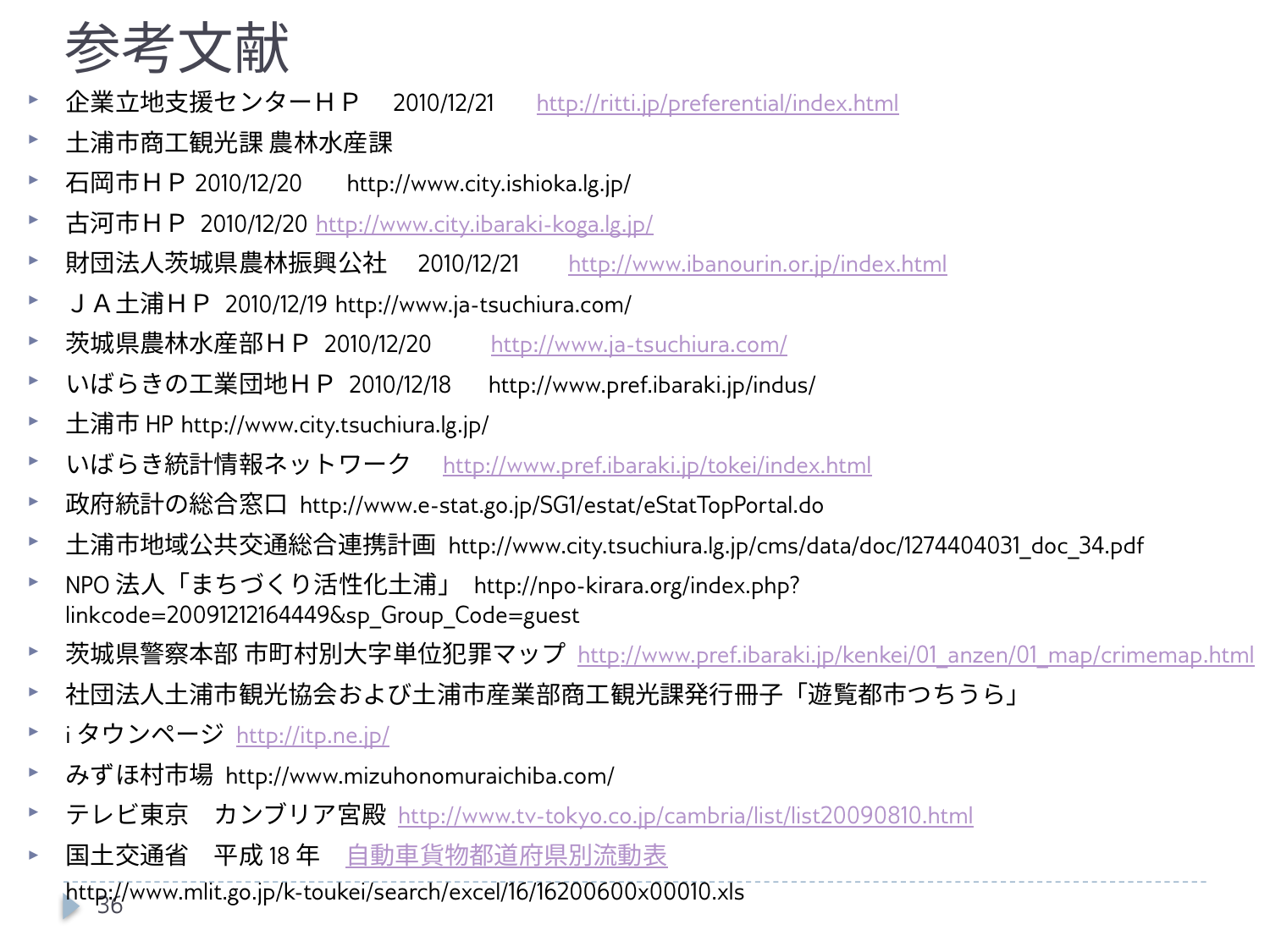

参考文献
企業立地支援センターＨＰ　2010/12/21　 http://ritti.jp/preferential/index.html
土浦市商工観光課 農林水産課
石岡市ＨＰ2010/12/20 　http://www.city.ishioka.lg.jp/
古河市ＨＰ 2010/12/20 http://www.city.ibaraki-koga.lg.jp/
財団法人茨城県農林振興公社　2010/12/21 　 http://www.ibanourin.or.jp/index.html
ＪＡ土浦ＨＰ 2010/12/19 http://www.ja-tsuchiura.com/
茨城県農林水産部ＨＰ 2010/12/20　    http://www.ja-tsuchiura.com/
いばらきの工業団地ＨＰ 2010/12/18　http://www.pref.ibaraki.jp/indus/
土浦市HP http://www.city.tsuchiura.lg.jp/
いばらき統計情報ネットワーク　http://www.pref.ibaraki.jp/tokei/index.html
政府統計の総合窓口 http://www.e-stat.go.jp/SG1/estat/eStatTopPortal.do
土浦市地域公共交通総合連携計画 http://www.city.tsuchiura.lg.jp/cms/data/doc/1274404031_doc_34.pdf
NPO法人「まちづくり活性化土浦」 http://npo-kirara.org/index.php?linkcode=20091212164449&sp_Group_Code=guest
茨城県警察本部 市町村別大字単位犯罪マップ http://www.pref.ibaraki.jp/kenkei/01_anzen/01_map/crimemap.html
社団法人土浦市観光協会および土浦市産業部商工観光課発行冊子「遊覧都市つちうら」
iタウンページ http://itp.ne.jp/
みずほ村市場 http://www.mizuhonomuraichiba.com/
テレビ東京　カンブリア宮殿 http://www.tv-tokyo.co.jp/cambria/list/list20090810.html
国土交通省　平成18年　自動車貨物都道府県別流動表 http://www.mlit.go.jp/k-toukei/search/excel/16/16200600x00010.xls

36